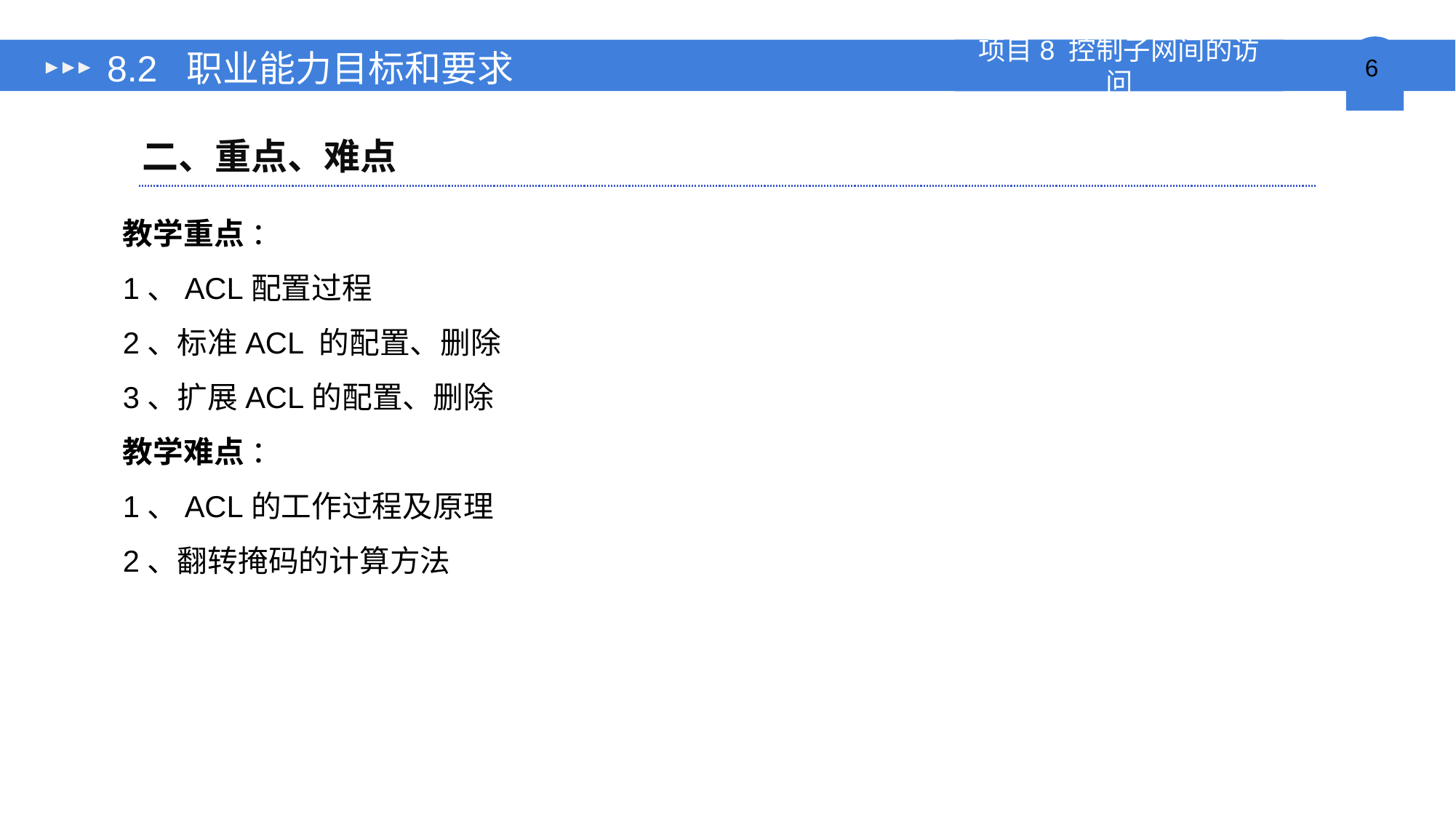

# 8.2  职业能力目标和要求
二、重点、难点

教学重点 ：
1、ACL配置过程
2、标准ACL 的配置、删除
3、扩展ACL的配置、删除
教学难点 ：
1、ACL的工作过程及原理
2、翻转掩码的计算方法